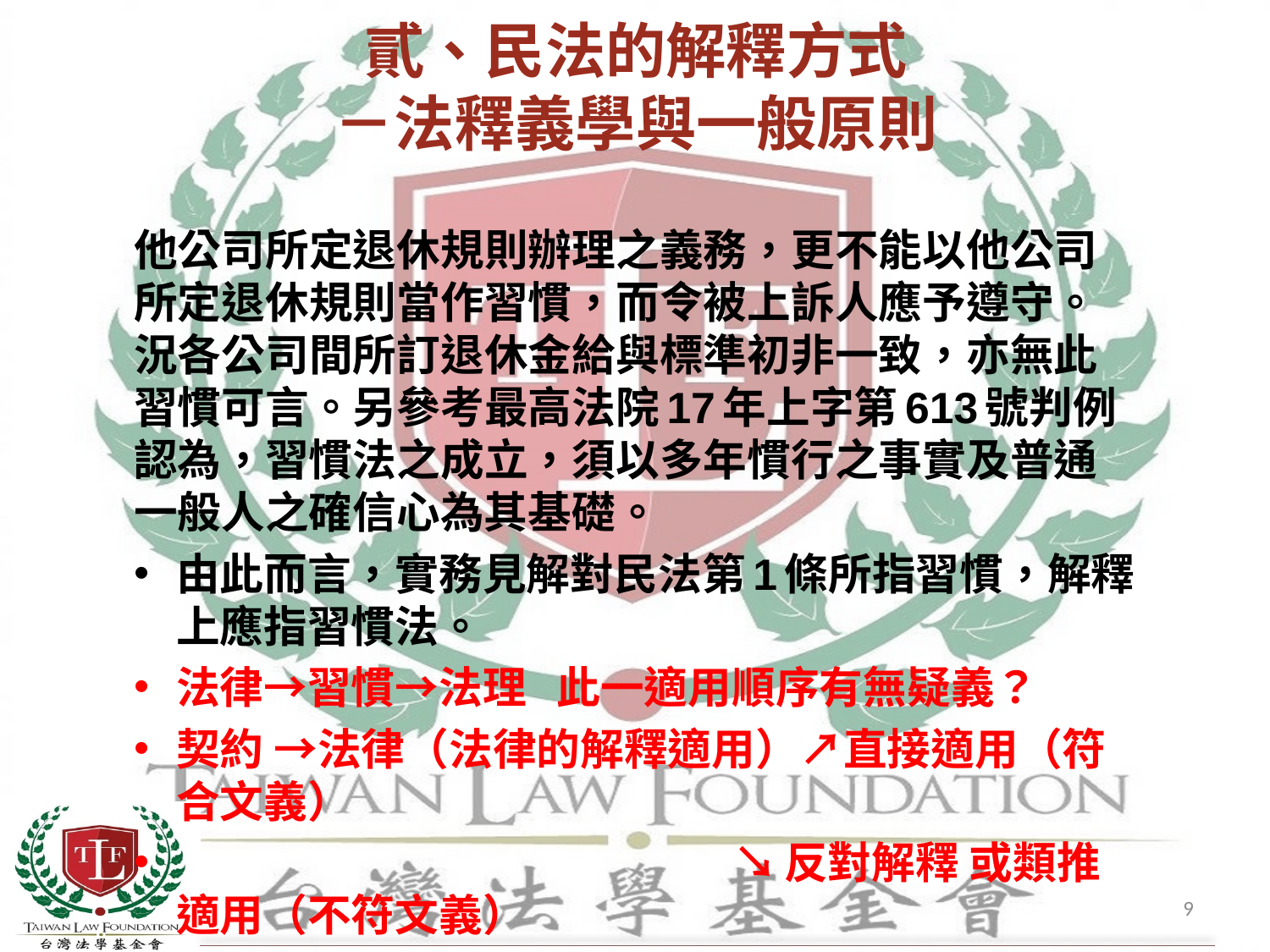

# 貳、民法的解釋方式 －法釋義學與一般原則
他公司所定退休規則辦理之義務，更不能以他公司所定退休規則當作習慣，而令被上訴人應予遵守。況各公司間所訂退休金給與標準初非一致，亦無此習慣可言。另參考最高法院17年上字第613號判例認為，習慣法之成立，須以多年慣行之事實及普通一般人之確信心為其基礎。
由此而言，實務見解對民法第1條所指習慣，解釋上應指習慣法。
法律→習慣→法理   此一適用順序有無疑義？
契約 →法律（法律的解釋適用）↗直接適用（符合文義）
                                                        ↘反對解釋 或類推適用（不符文義）

9